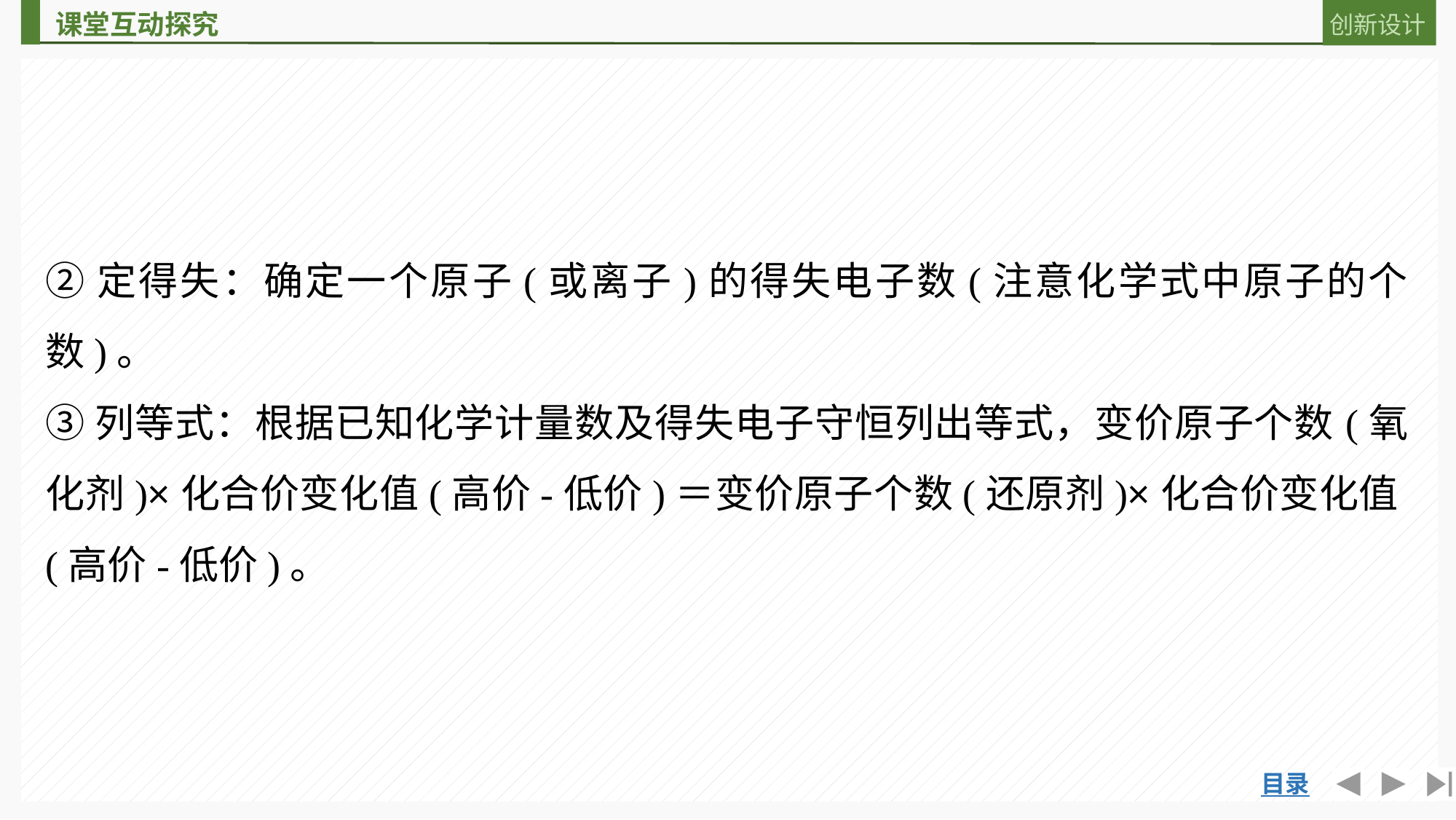

②定得失：确定一个原子(或离子)的得失电子数(注意化学式中原子的个数)。
③列等式：根据已知化学计量数及得失电子守恒列出等式，变价原子个数(氧化剂)×化合价变化值(高价-低价)＝变价原子个数(还原剂)×化合价变化值(高价-低价)。